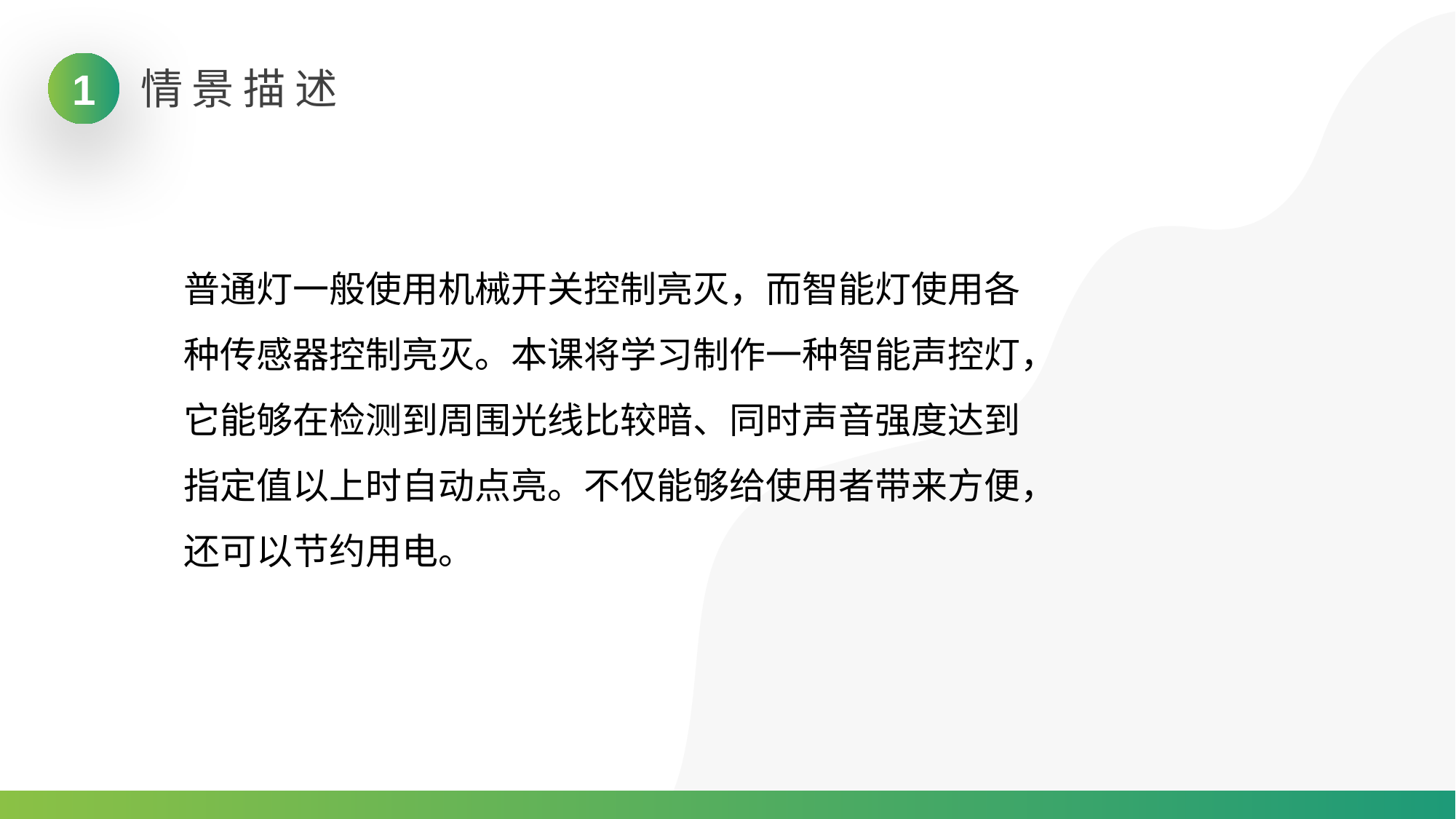

1
情景描述
普通灯一般使用机械开关控制亮灭，而智能灯使用各种传感器控制亮灭。本课将学习制作一种智能声控灯，它能够在检测到周围光线比较暗、同时声音强度达到指定值以上时自动点亮。不仅能够给使用者带来方便，还可以节约用电。
02